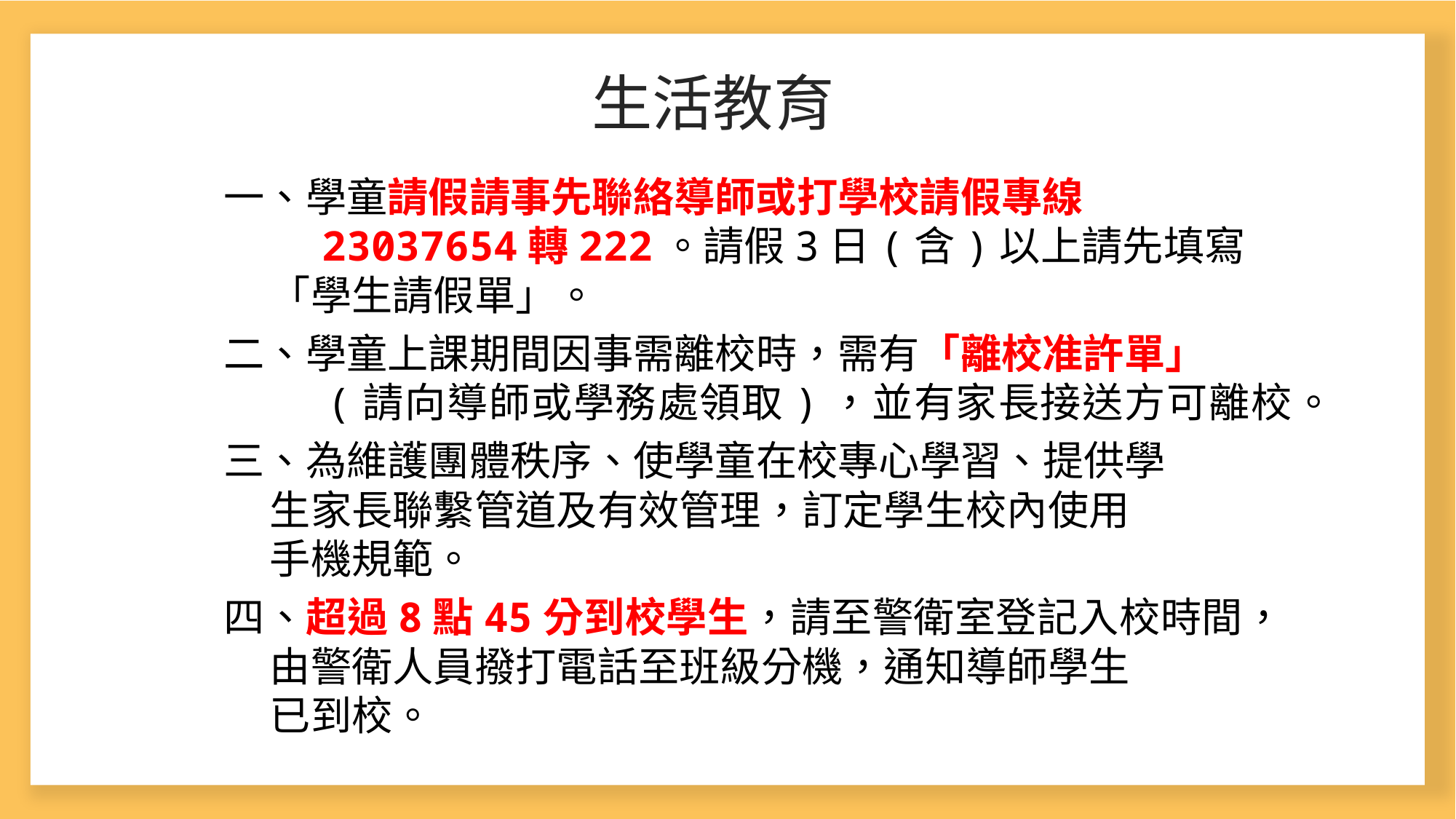

生活教育
一、學童請假請事先聯絡導師或打學校請假專線
    23037654轉222。請假3日(含)以上請先填寫
    「學生請假單」。
二、學童上課期間因事需離校時，需有「離校准許單」
    (請向導師或學務處領取)，並有家長接送方可離校。
三、為維護團體秩序、使學童在校專心學習、提供學
    生家長聯繫管道及有效管理，訂定學生校內使用
    手機規範。
四、超過8點45分到校學生，請至警衛室登記入校時間，
    由警衛人員撥打電話至班級分機，通知導師學生
    已到校。